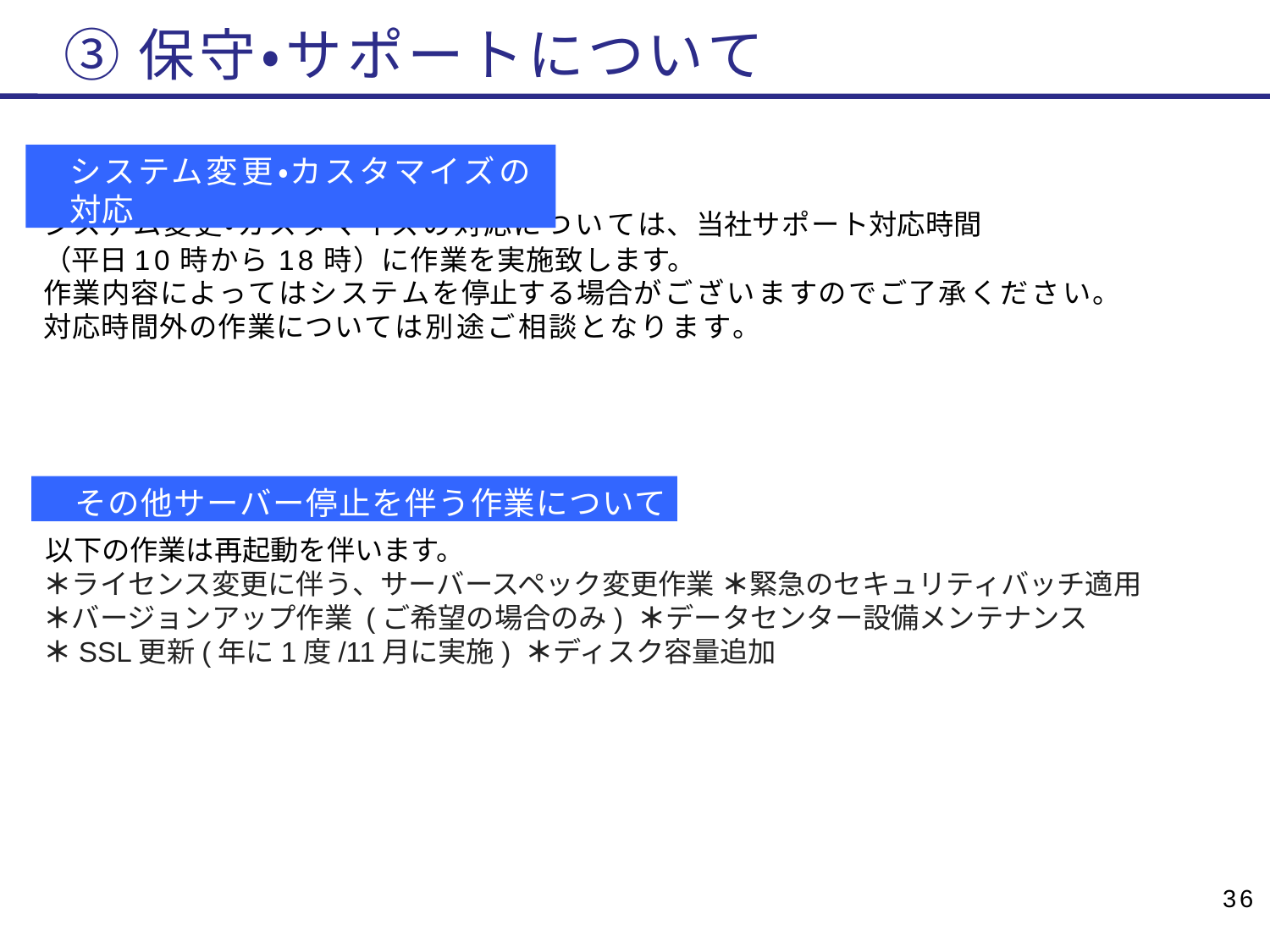

# ③保守•サポートについて
システム変更•カスタマイズの対応
システム変更•カスタマイズの対応については、当社サポート対応時間
（平日10時から18時）に作業を実施致します。
作業内容によってはシステムを停止する場合がございますのでご了承ください。
対応時間外の作業については別途ご相談となります。
その他サーバー停止を伴う作業について
以下の作業は再起動を伴います。
＊ライセンス変更に伴う、サーバースペック変更作業 ＊緊急のセキュリティバッチ適用
＊バージョンアップ作業 (ご希望の場合のみ) ＊データセンター設備メンテナンス
＊SSL更新(年に1度/11月に実施) ＊ディスク容量追加

36